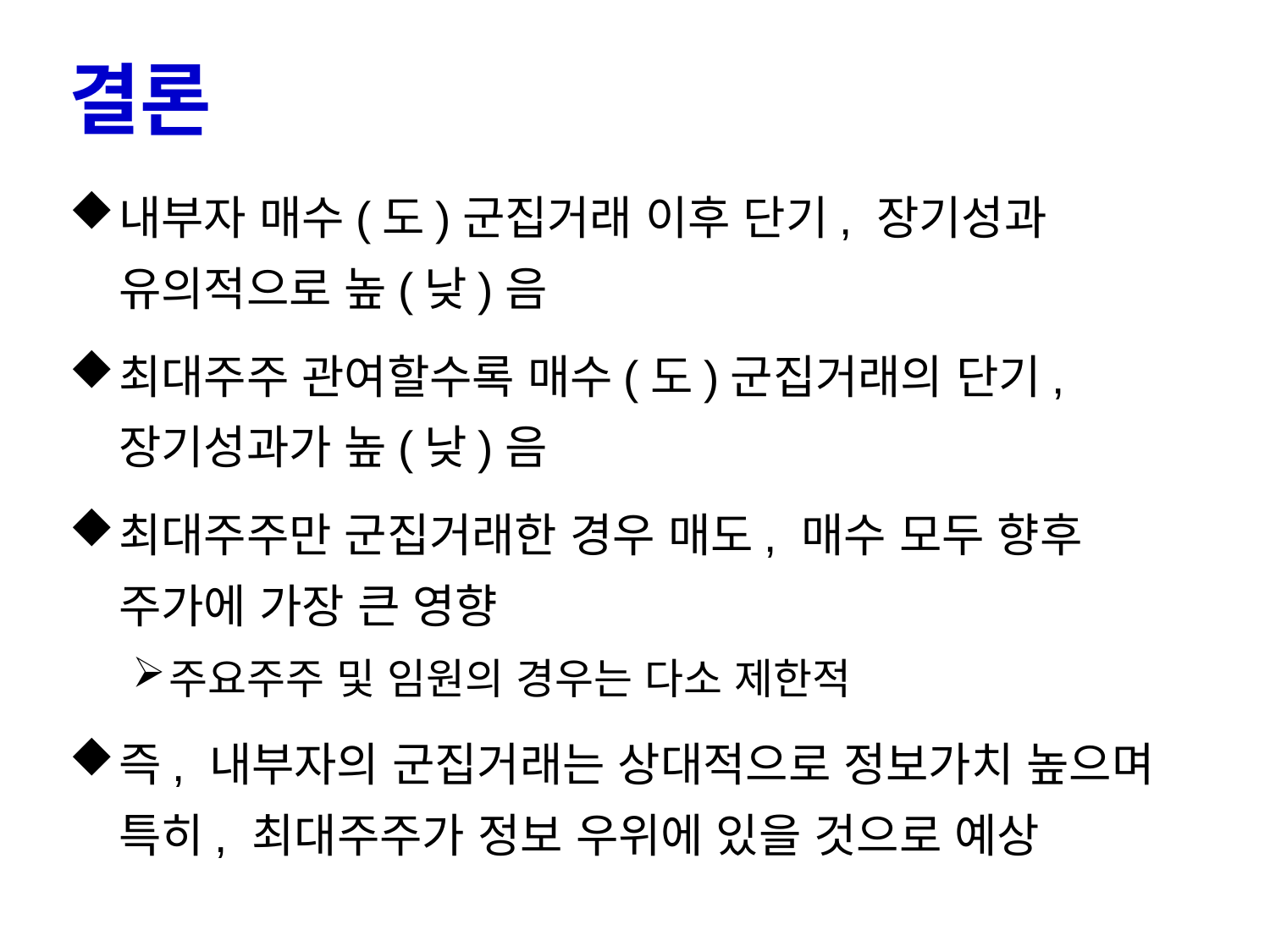

# 결론
내부자 매수(도)군집거래 이후 단기, 장기성과 유의적으로 높(낮)음
최대주주 관여할수록 매수(도)군집거래의 단기, 장기성과가 높(낮)음
최대주주만 군집거래한 경우 매도, 매수 모두 향후 주가에 가장 큰 영향
주요주주 및 임원의 경우는 다소 제한적
즉, 내부자의 군집거래는 상대적으로 정보가치 높으며 특히, 최대주주가 정보 우위에 있을 것으로 예상
19